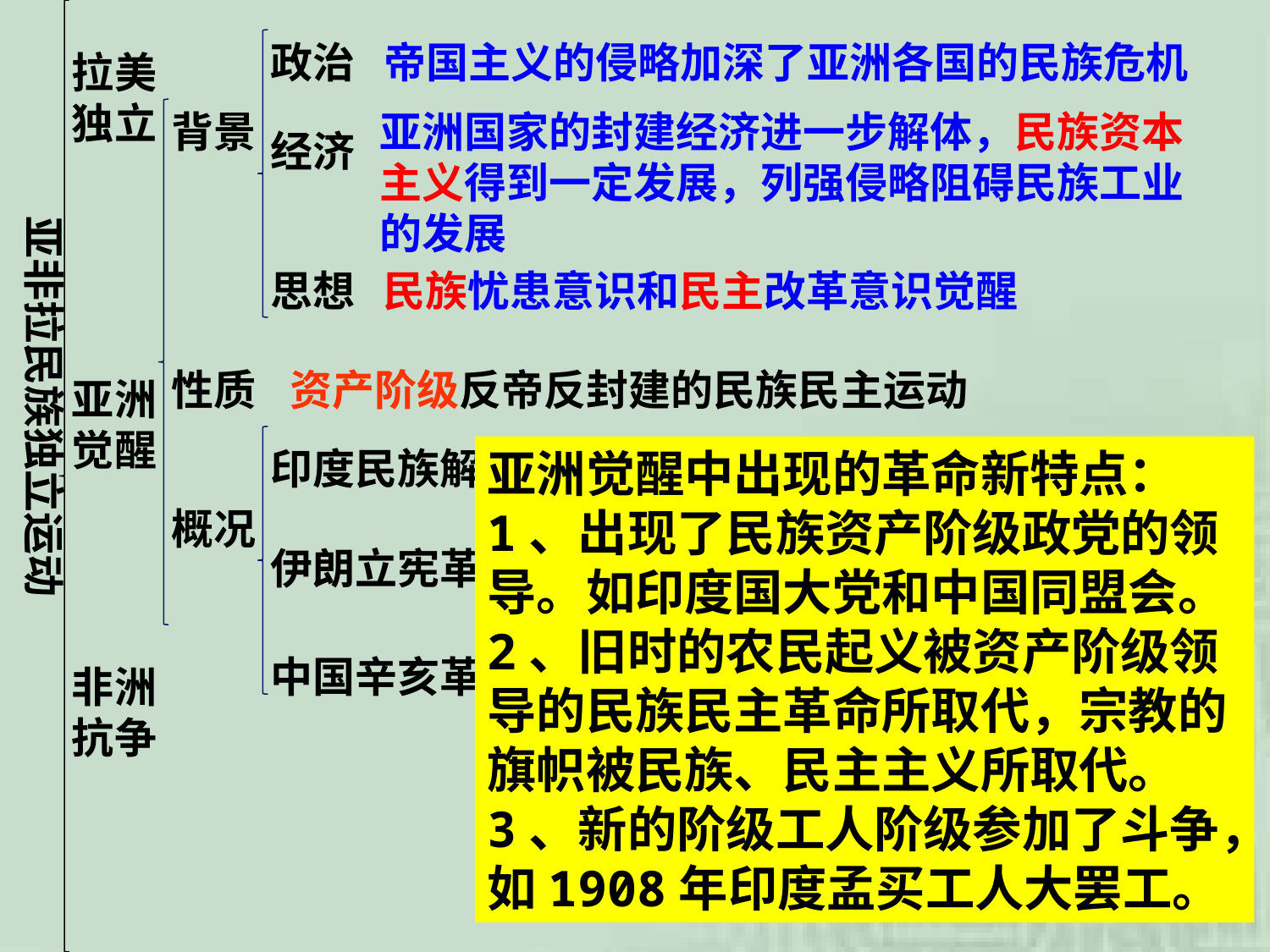

政治
帝国主义的侵略加深了亚洲各国的民族危机
拉美独立

背景
亚洲国家的封建经济进一步解体，民族资本主义得到一定发展，列强侵略阻碍民族工业的发展
经济
亚非拉民族独立运动
思想
民族忧患意识和民主改革意识觉醒
性质
资产阶级反帝反封建的民族民主运动
亚洲觉醒

印度民族解放运动
亚洲觉醒中出现的革命新特点：
1、出现了民族资产阶级政党的领导。如印度国大党和中国同盟会。
2、旧时的农民起义被资产阶级领导的民族民主革命所取代，宗教的旗帜被民族、民主主义所取代。
3、新的阶级工人阶级参加了斗争，如1908年印度孟买工人大罢工。
概况
伊朗立宪革命
中国辛亥革命
非洲抗争